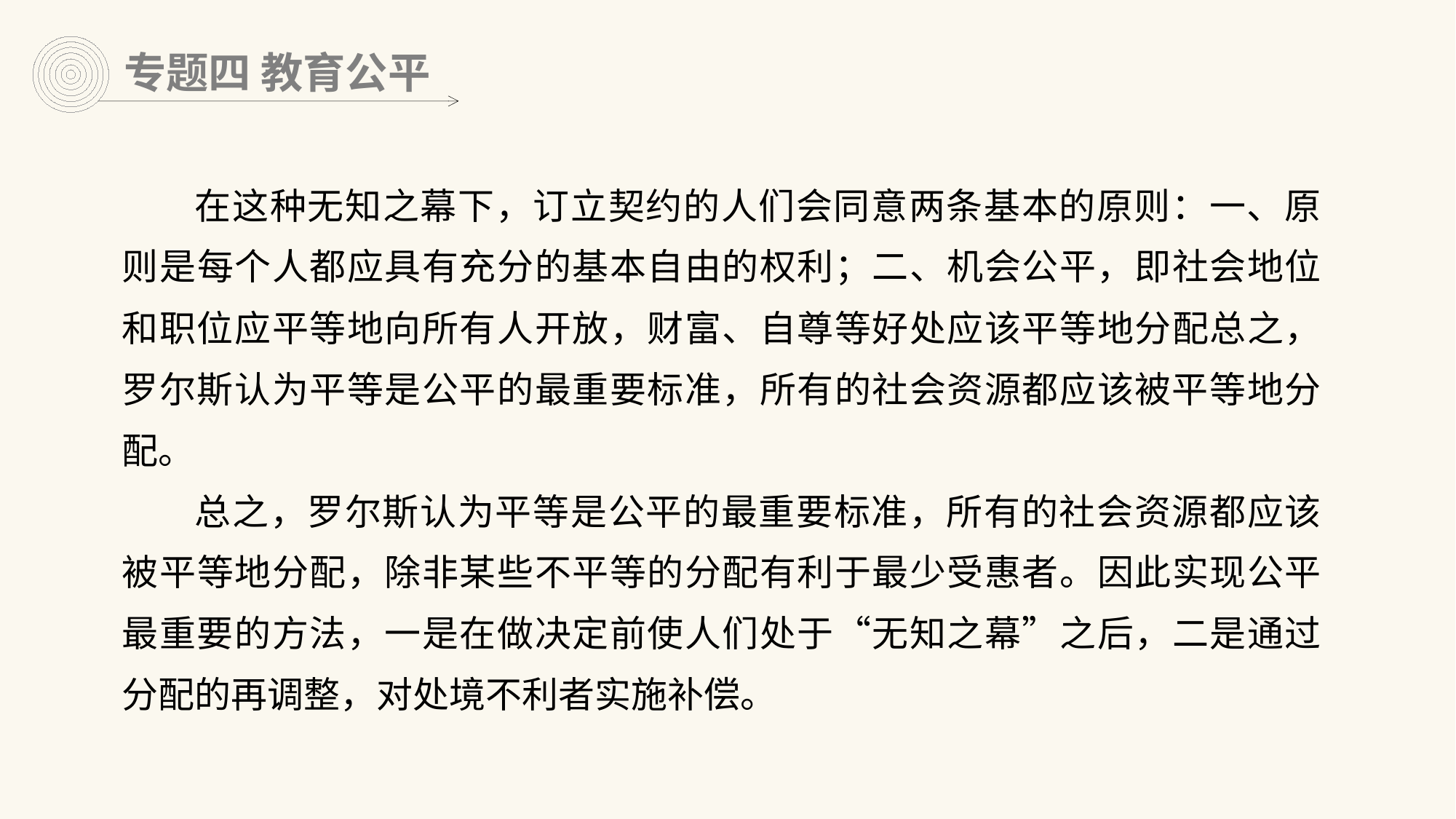

专题四 教育公平
在这种无知之幕下，订立契约的人们会同意两条基本的原则：一、原则是每个人都应具有充分的基本自由的权利；二、机会公平，即社会地位和职位应平等地向所有人开放，财富、自尊等好处应该平等地分配总之，罗尔斯认为平等是公平的最重要标准，所有的社会资源都应该被平等地分配。
总之，罗尔斯认为平等是公平的最重要标准，所有的社会资源都应该被平等地分配，除非某些不平等的分配有利于最少受惠者。因此实现公平最重要的方法，一是在做决定前使人们处于“无知之幕”之后，二是通过分配的再调整，对处境不利者实施补偿。